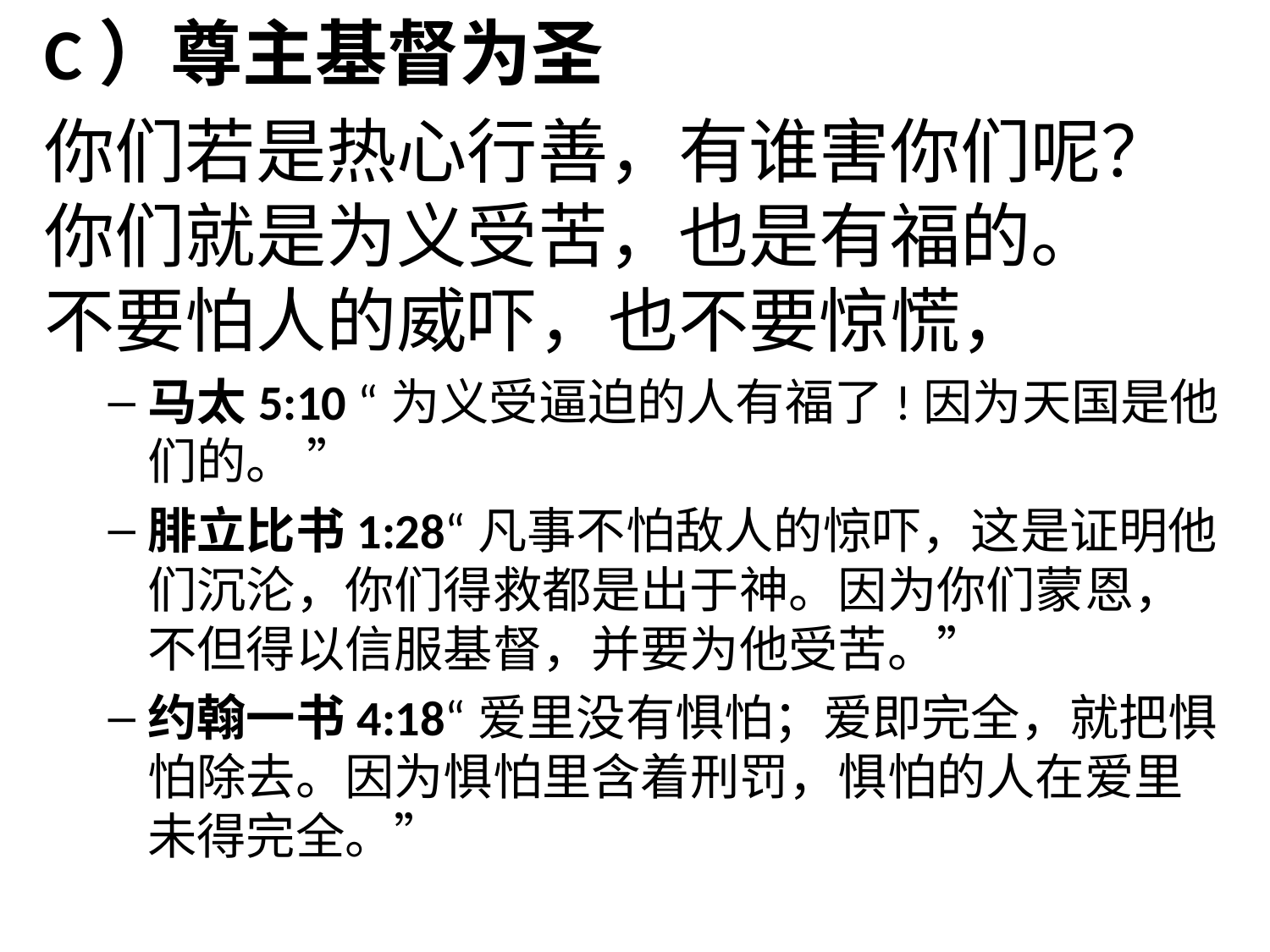

C）尊主基督为圣
#
你们若是热心行善，有谁害你们呢？
你们就是为义受苦，也是有福的。    不要怕人的威吓，也不要惊慌，
马太5:10 “为义受逼迫的人有福了!因为天国是他们的。 ”
腓立比书1:28“凡事不怕敌人的惊吓，这是证明他们沉沦，你们得救都是出于神。因为你们蒙恩，不但得以信服基督，并要为他受苦。”
约翰一书4:18“爱里没有惧怕；爱即完全，就把惧怕除去。因为惧怕里含着刑罚，惧怕的人在爱里未得完全。”